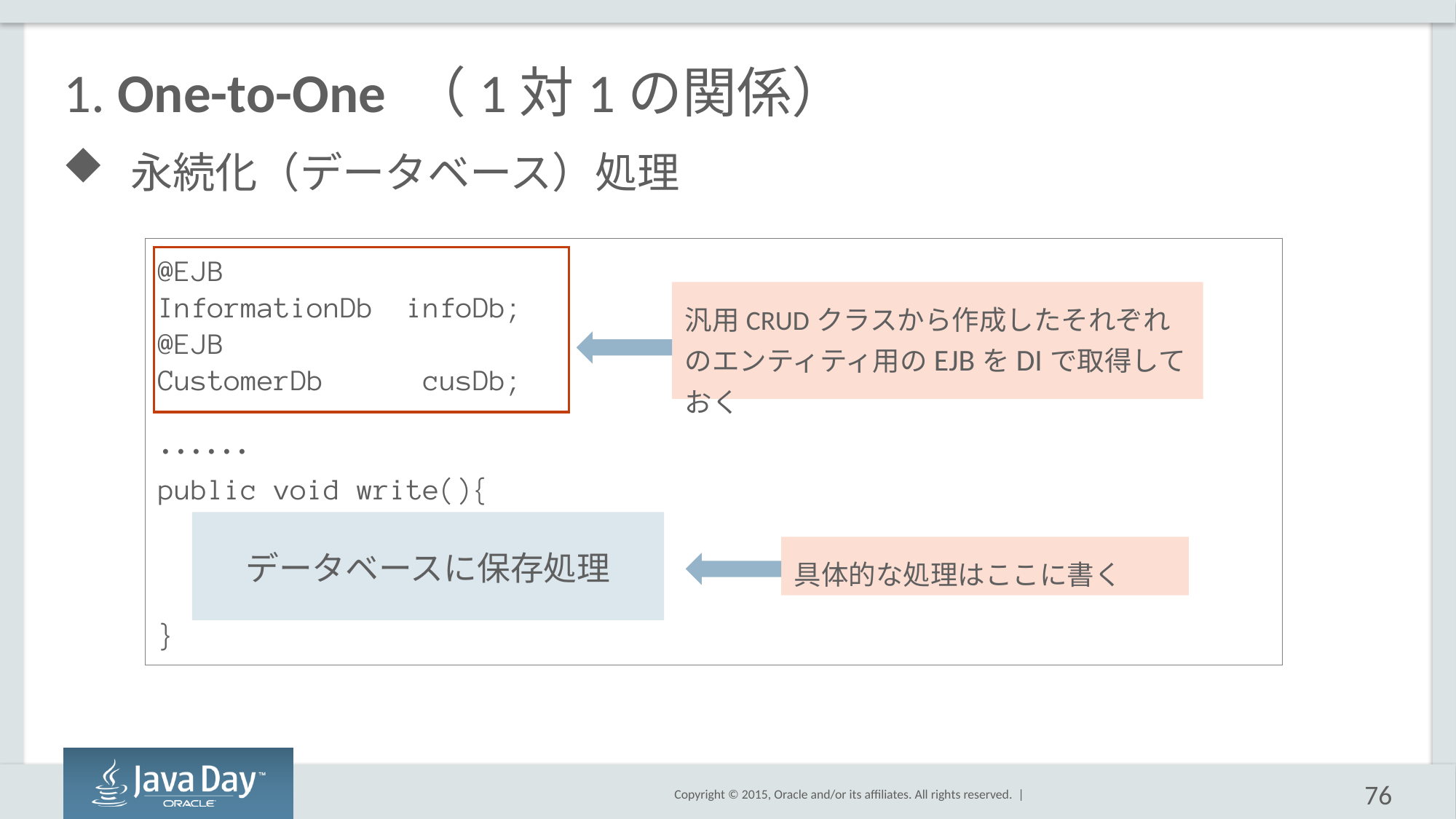

# 1. One-to-One （1対1の関係）
永続化（データベース）処理

@EJB
InformationDb  infoDb;
@EJB
CustomerDb      cusDb;

･･････
public void write(){

}

汎用CRUDクラスから作成したそれぞれのエンティティ用のEJBをDIで取得しておく

データベースに保存処理
具体的な処理はここに書く

76